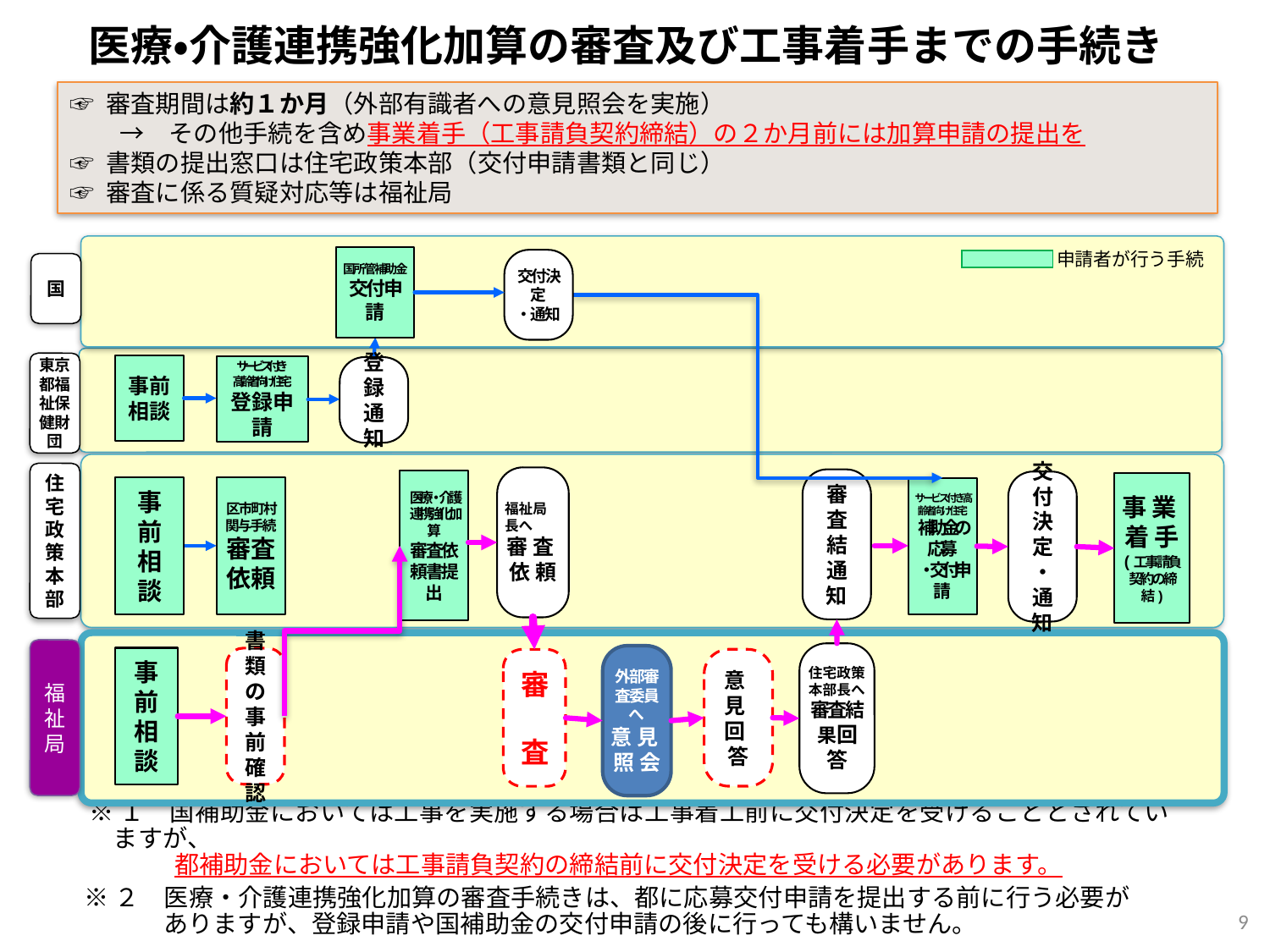

医療・介護連携強化加算の審査及び工事着手までの手続き
☞ 審査期間は約１か月（外部有識者への意見照会を実施）
　　→　その他手続を含め事業着手（工事請負契約締結）の２か月前には加算申請の提出を
☞ 書類の提出窓口は住宅政策本部（交付申請書類と同じ）
☞ 審査に係る質疑対応等は福祉局

国

東京都福祉保健財団

住宅政策本部

福祉局
申請者が行う手続

国所管補助金
交付申請
交付決定
・通知
事前相談
サービス付き
高齢者向け住宅
登録申請
登録通知
福祉局長へ
審査依頼
審査結通知
医療・介護連携強化加算
審査依頼書提出
交付決定・通知
事業着手
(工事請負契約の締結)
サービス付き高齢者向け住宅
補助金の応募
・交付申請
住宅政策本部長へ
審査結果回答
外部審査委員へ
意見照会
事前相談
書類の
事前確認
意見回答
審　査
事前相談
区市町村関与手続
審査依頼
※１　国補助金においては工事を実施する場合は工事着工前に交付決定を受けることとされていますが、
　　　  都補助金においては工事請負契約の締結前に交付決定を受ける必要があります。
※２　医療・介護連携強化加算の審査手続きは、都に応募交付申請を提出する前に行う必要が
　　　 ありますが、登録申請や国補助金の交付申請の後に行っても構いません。
9